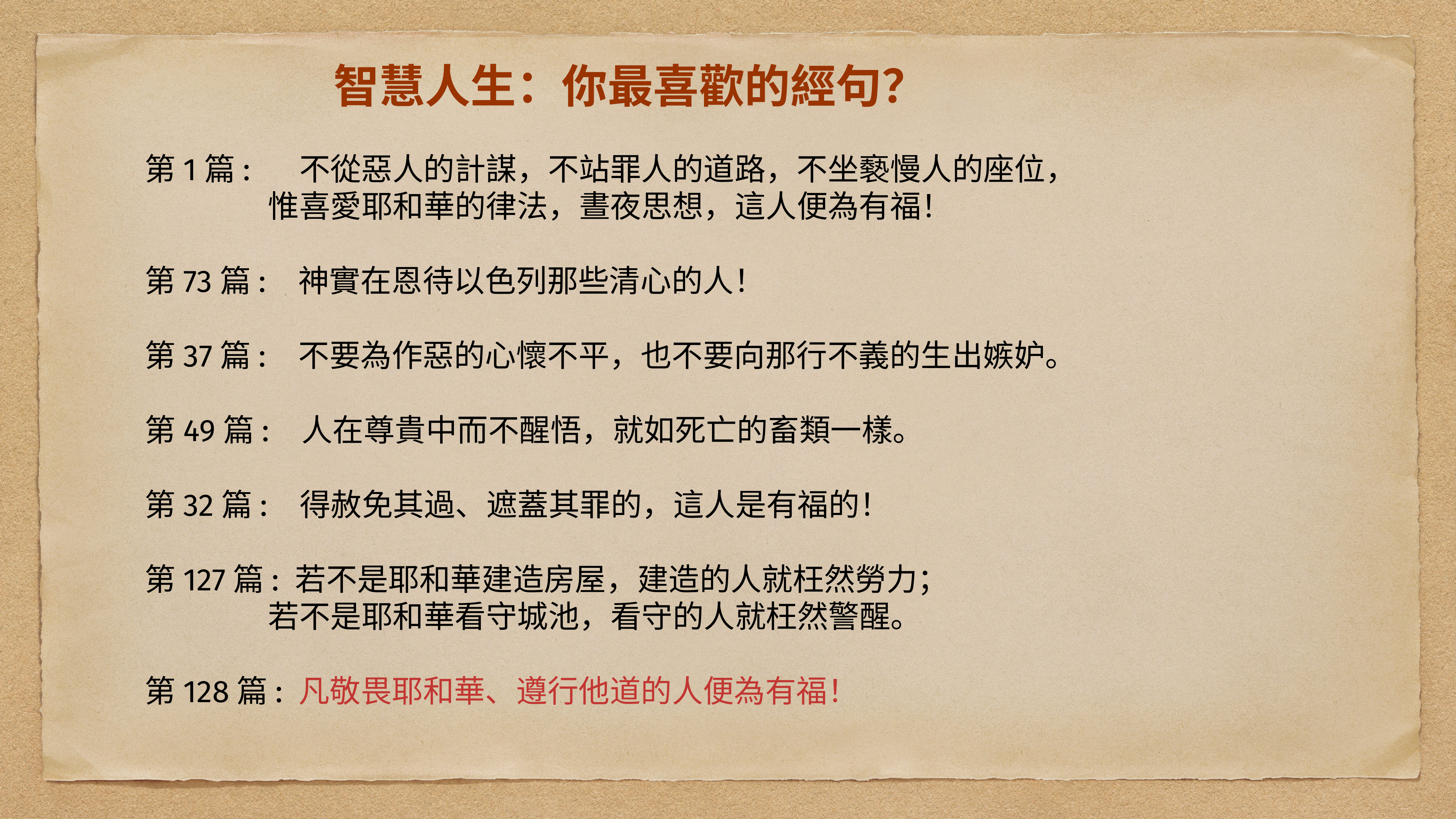

# 智慧人生：你最喜歡的經句？
第1篇:     不從惡人的計謀，不站罪人的道路，不坐褻慢人的座位，
              惟喜愛耶和華的律法，晝夜思想，這人便為有福！

第73篇:   神實在恩待以色列那些清心的人！

第37篇:   不要為作惡的心懷不平，也不要向那行不義的生出嫉妒。

第49篇:   人在尊貴中而不醒悟，就如死亡的畜類一樣。

第32篇:   得赦免其過、遮蓋其罪的，這人是有福的！

第127篇: 若不是耶和華建造房屋，建造的人就枉然勞力；
              若不是耶和華看守城池，看守的人就枉然警醒。

第128篇: 凡敬畏耶和華、遵行他道的人便為有福！